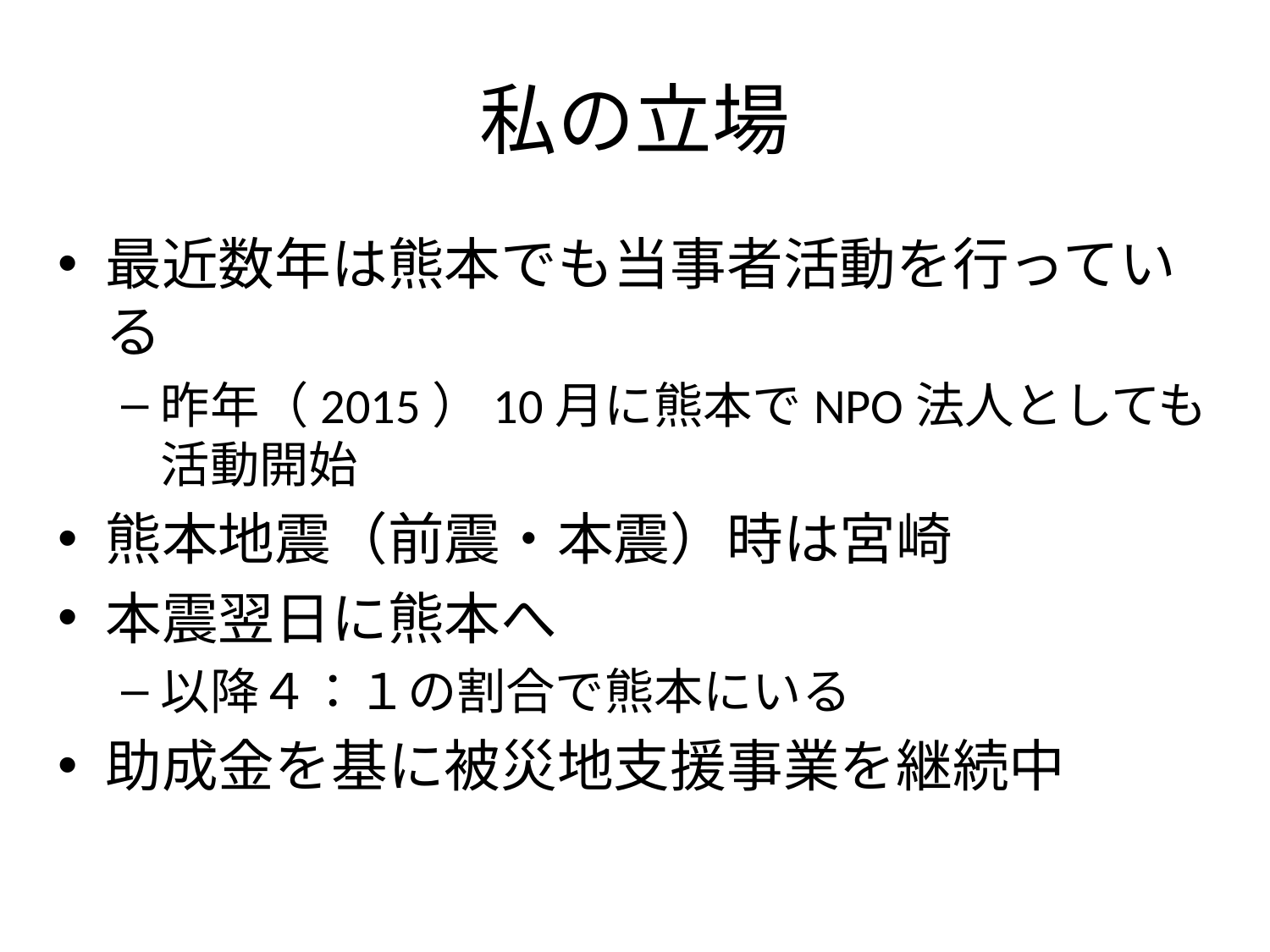

# 私の立場
最近数年は熊本でも当事者活動を行っている
昨年（2015）10月に熊本でNPO法人としても活動開始
熊本地震（前震・本震）時は宮崎
本震翌日に熊本へ
以降４：１の割合で熊本にいる
助成金を基に被災地支援事業を継続中